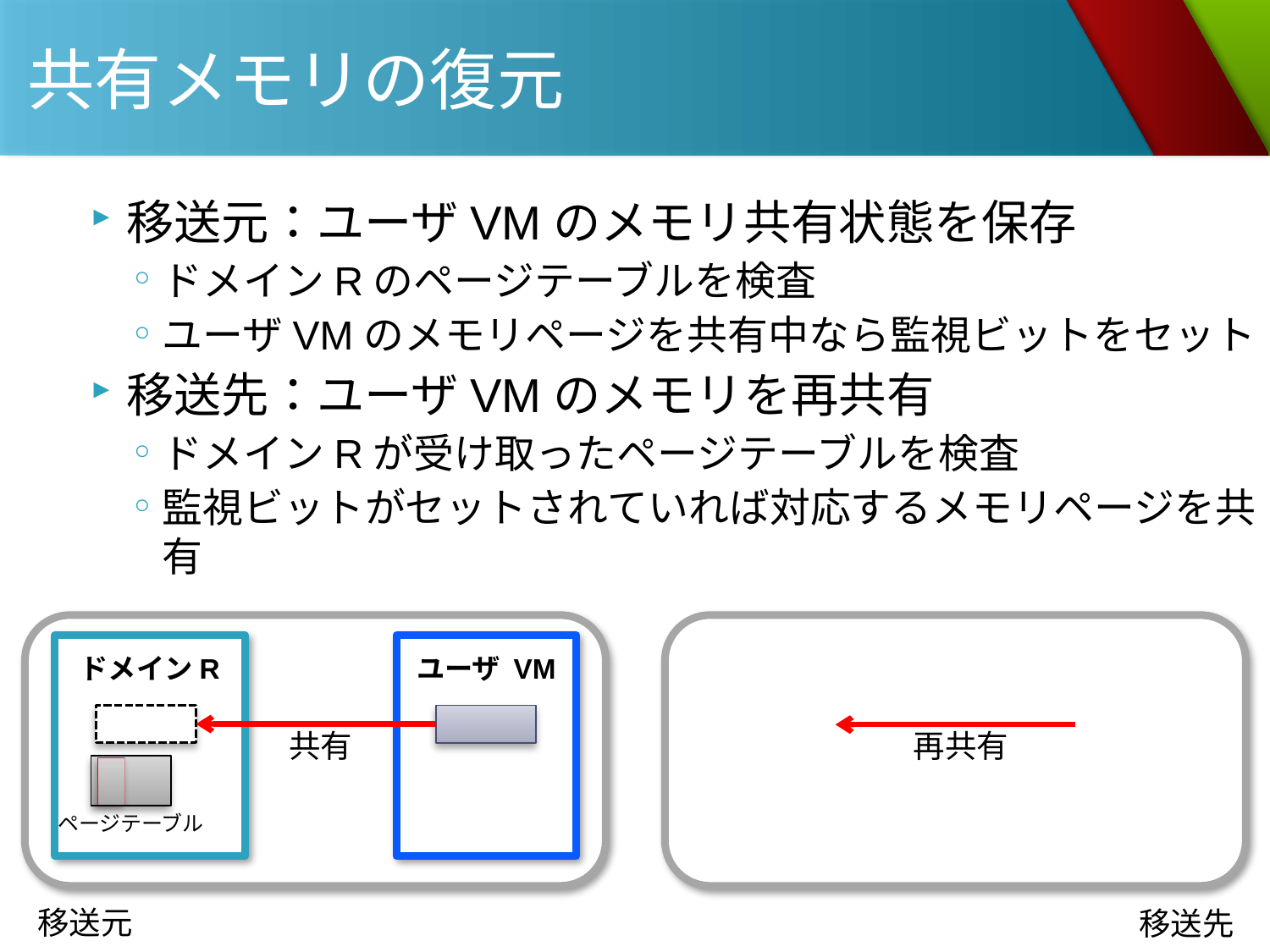

# 共有メモリの復元
移送元：ユーザVMのメモリ共有状態を保存
ドメインRのページテーブルを検査
ユーザVMのメモリページを共有中なら監視ビットをセット
移送先：ユーザVMのメモリを再共有
ドメインRが受け取ったページテーブルを検査
監視ビットがセットされていれば対応するメモリページを共有

ドメインR
ユーザ VM

共有
再共有

ページテーブル
移送元
移送先